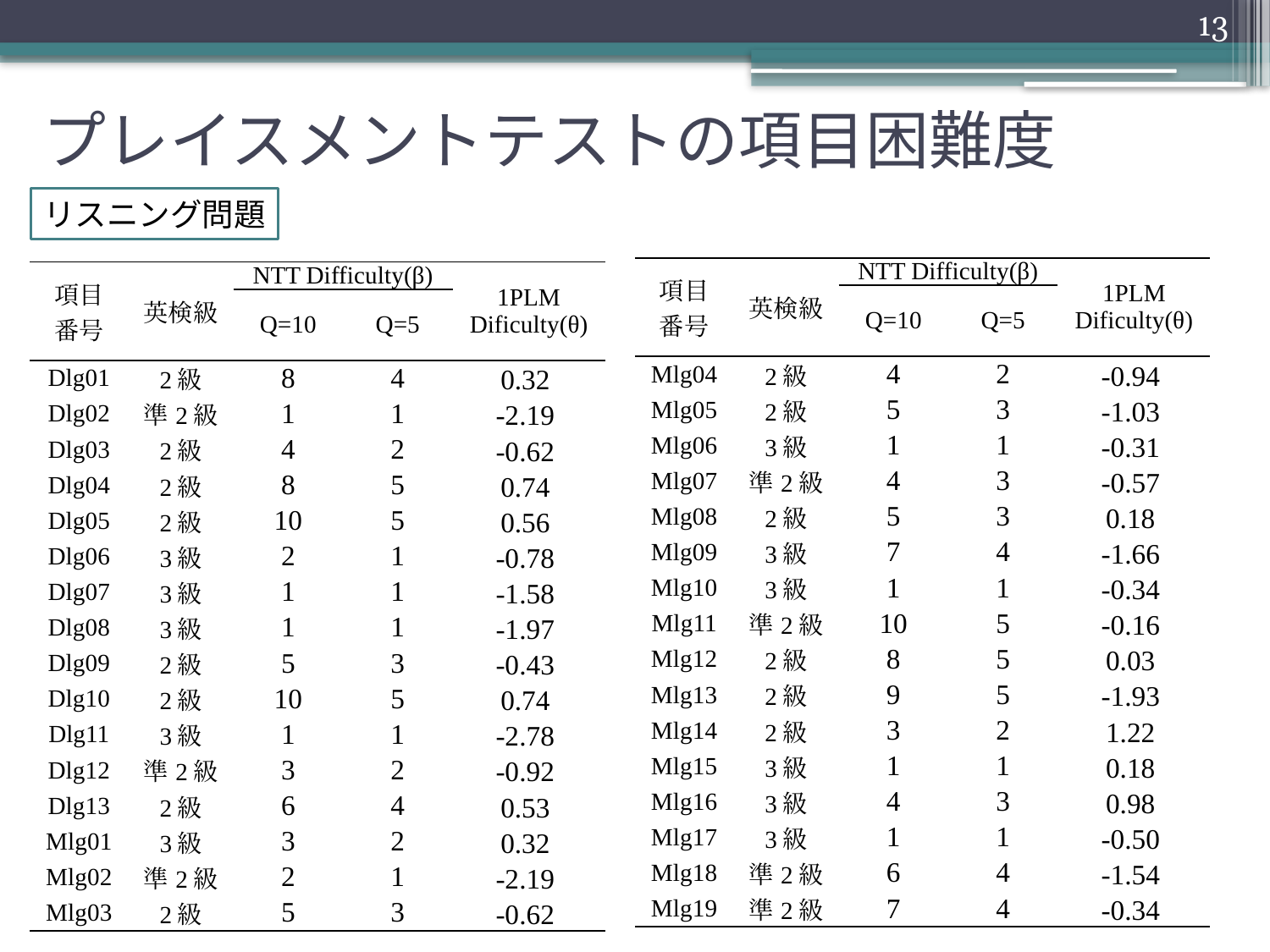

13
# プレイスメントテストの項目困難度
リスニング問題
| 項目 番号 | 英検級 | NTT Difficulty(β) |  | 1PLM Dificulty(θ) |
| --- | --- | --- | --- | --- |
|  |  | Q=10 | Q=5 |  |
| Mlg04 | 2級 | 4 | 2 | -0.94 |
| Mlg05 | 2級 | 5 | 3 | -1.03 |
| Mlg06 | 3級 | 1 | 1 | -0.31 |
| Mlg07 | 準2級 | 4 | 3 | -0.57 |
| Mlg08 | 2級 | 5 | 3 | 0.18 |
| Mlg09 | 3級 | 7 | 4 | -1.66 |
| Mlg10 | 3級 | 1 | 1 | -0.34 |
| Mlg11 | 準2級 | 10 | 5 | -0.16 |
| Mlg12 | 2級 | 8 | 5 | 0.03 |
| Mlg13 | 2級 | 9 | 5 | -1.93 |
| Mlg14 | 2級 | 3 | 2 | 1.22 |
| Mlg15 | 3級 | 1 | 1 | 0.18 |
| Mlg16 | 3級 | 4 | 3 | 0.98 |
| Mlg17 | 3級 | 1 | 1 | -0.50 |
| Mlg18 | 準2級 | 6 | 4 | -1.54 |
| Mlg19 | 準2級 | 7 | 4 | -0.34 |
| 項目 番号 | 英検級 | NTT Difficulty(β) |  | 1PLM Dificulty(θ) |
| --- | --- | --- | --- | --- |
|  |  | Q=10 | Q=5 |  |
| Dlg01 | 2級 | 8 | 4 | 0.32 |
| Dlg02 | 準2級 | 1 | 1 | -2.19 |
| Dlg03 | 2級 | 4 | 2 | -0.62 |
| Dlg04 | 2級 | 8 | 5 | 0.74 |
| Dlg05 | 2級 | 10 | 5 | 0.56 |
| Dlg06 | 3級 | 2 | 1 | -0.78 |
| Dlg07 | 3級 | 1 | 1 | -1.58 |
| Dlg08 | 3級 | 1 | 1 | -1.97 |
| Dlg09 | 2級 | 5 | 3 | -0.43 |
| Dlg10 | 2級 | 10 | 5 | 0.74 |
| Dlg11 | 3級 | 1 | 1 | -2.78 |
| Dlg12 | 準2級 | 3 | 2 | -0.92 |
| Dlg13 | 2級 | 6 | 4 | 0.53 |
| Mlg01 | 3級 | 3 | 2 | 0.32 |
| Mlg02 | 準2級 | 2 | 1 | -2.19 |
| Mlg03 | 2級 | 5 | 3 | -0.62 |